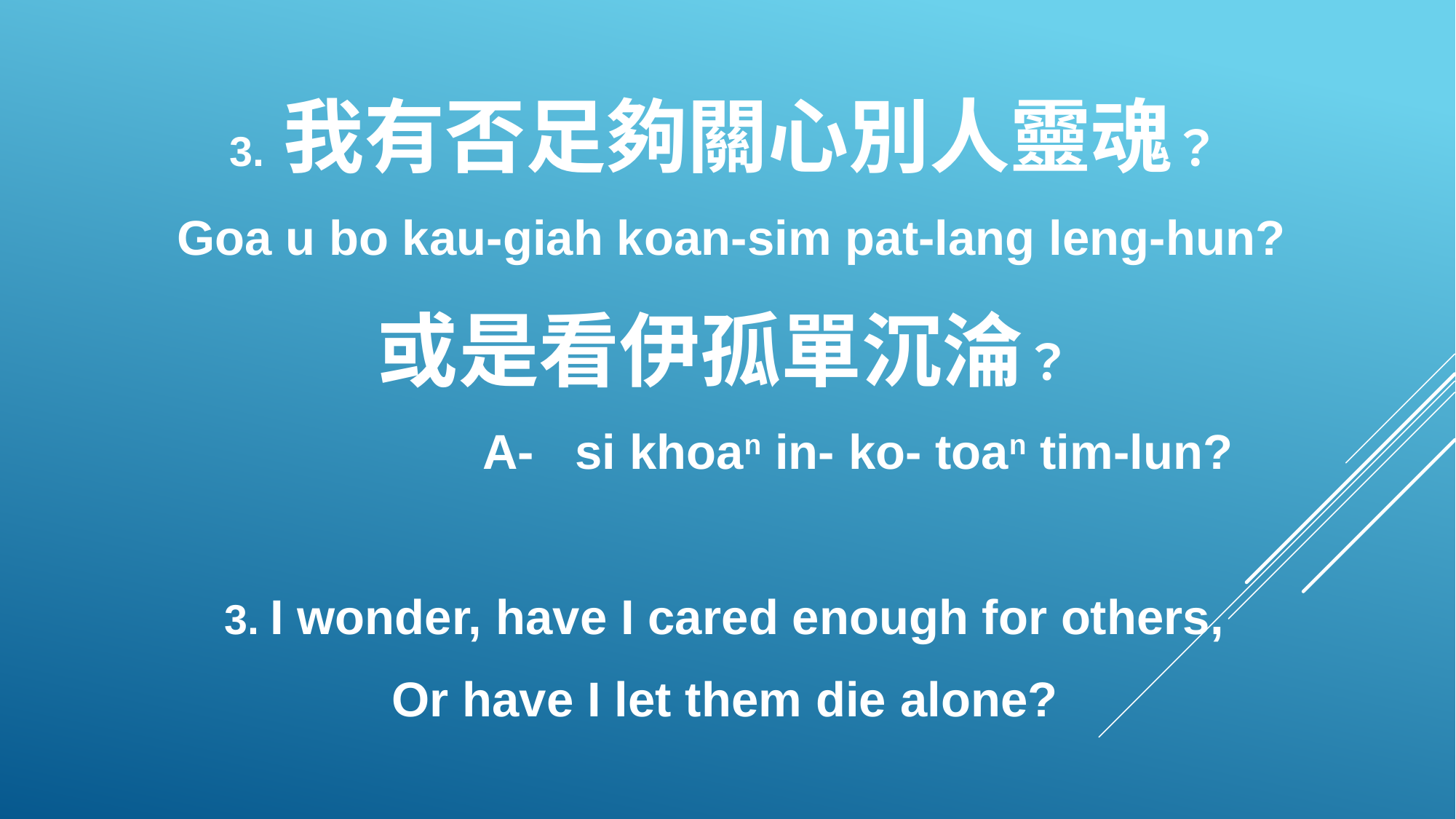

3. 我有否足夠關心別人靈魂？
 Goa u bo kau-giah koan-sim pat-lang leng-hun?
或是看伊孤單沉淪？
                         A-   si khoan in- ko- toan tim-lun?

3. I wonder, have I cared enough for others,
Or have I let them die alone?